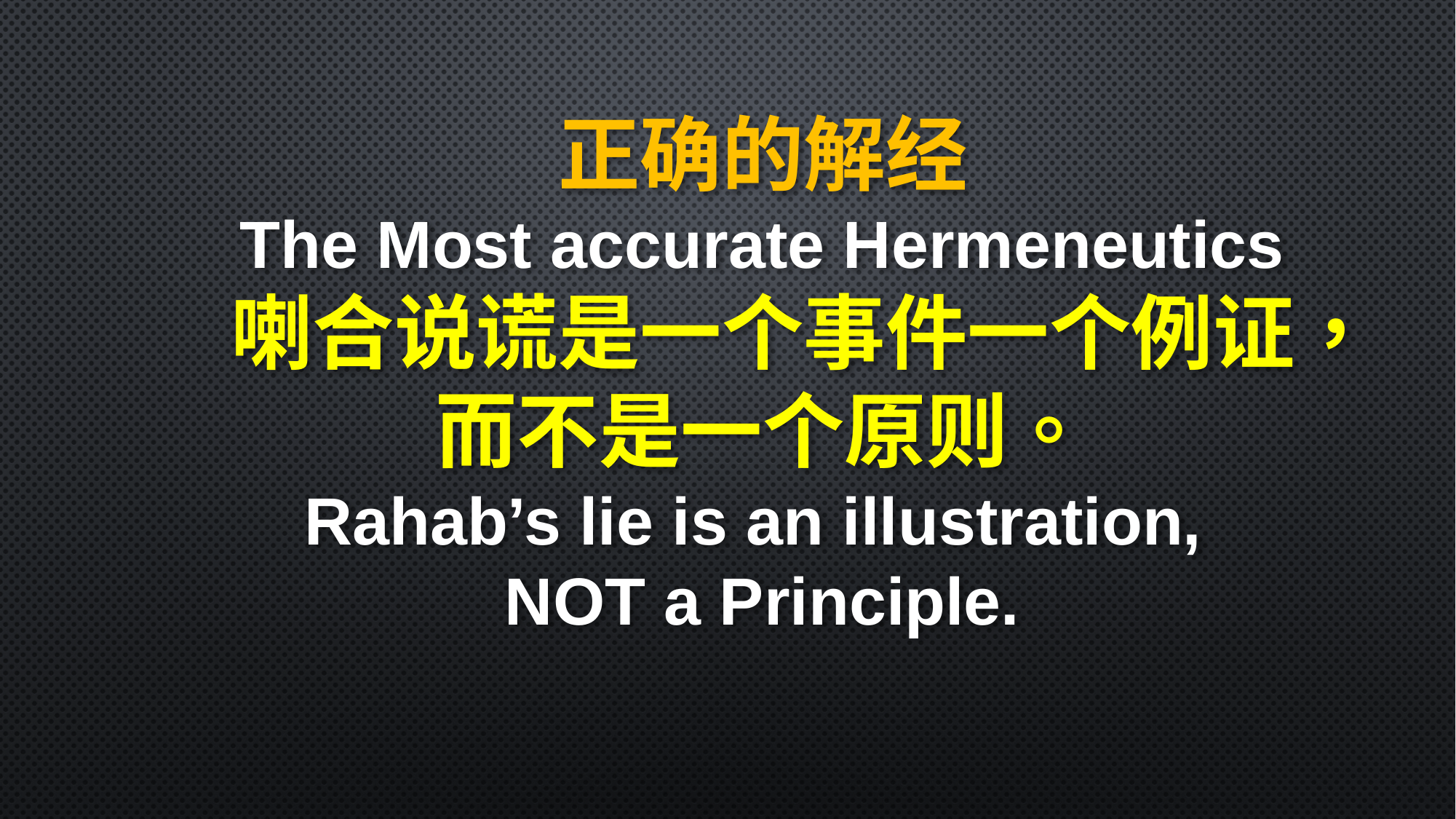

正确的解经
The Most accurate Hermeneutics
喇合说谎是一个事件一个例证，而不是一个原则。
Rahab’s lie is an illustration,
NOT a Principle.